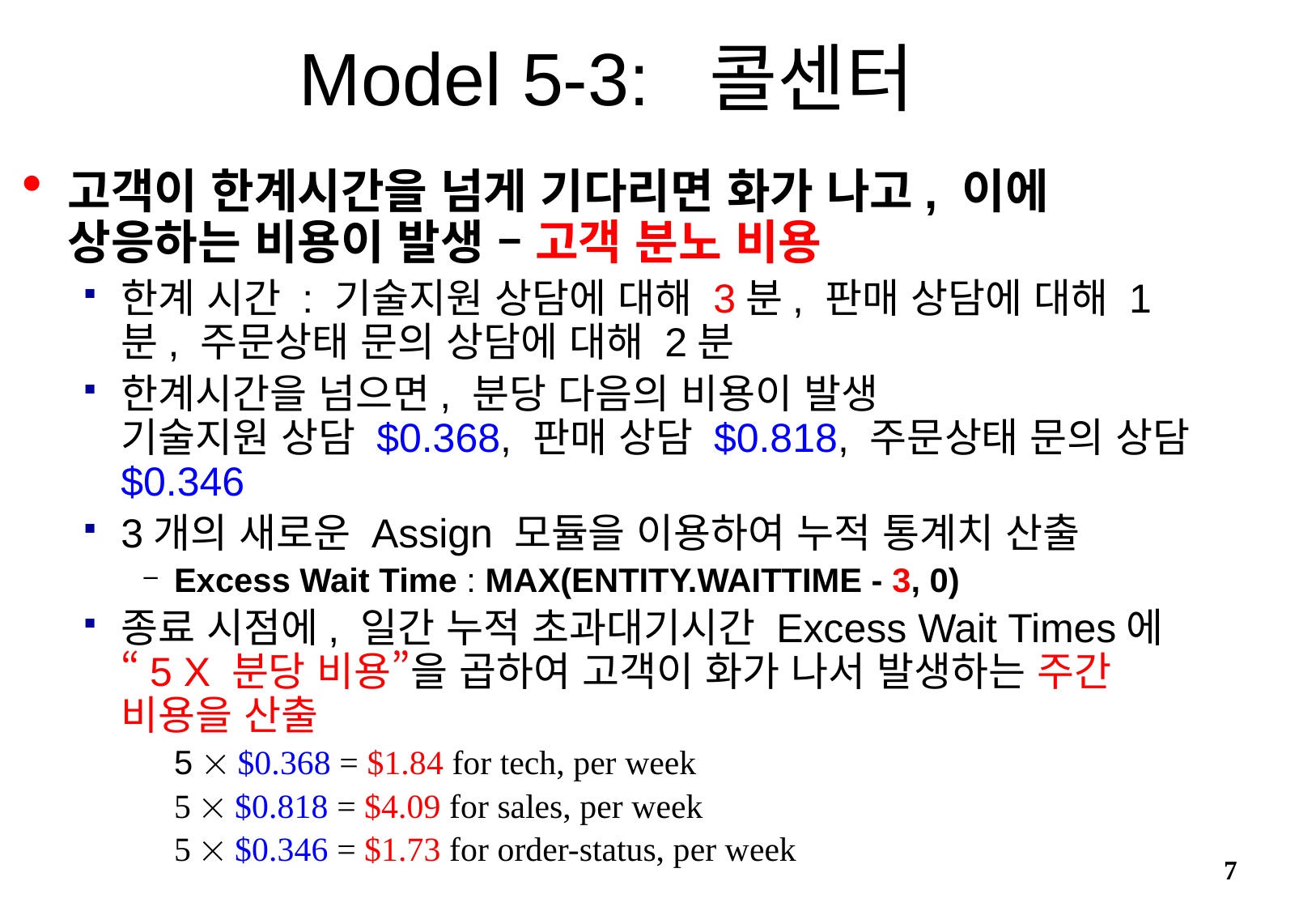

Model 5-3:  콜센터
고객이 한계시간을 넘게 기다리면 화가 나고, 이에 상응하는 비용이 발생 – 고객 분노 비용
한계 시간 : 기술지원 상담에 대해 3분, 판매 상담에 대해 1분, 주문상태 문의 상담에 대해 2분
한계시간을 넘으면, 분당 다음의 비용이 발생
기술지원 상담 $0.368, 판매 상담 $0.818, 주문상태 문의 상담 $0.346
3개의 새로운 Assign 모듈을 이용하여 누적 통계치 산출
Excess Wait Time : MAX(ENTITY.WAITTIME - 3, 0)
종료 시점에, 일간 누적 초과대기시간 Excess Wait Times에 “5 X 분당 비용”을 곱하여 고객이 화가 나서 발생하는 주간 비용을 산출
	5 × $0.368 = $1.84 for tech, per week
	5 × $0.818 = $4.09 for sales, per week
	5 × $0.346 = $1.73 for order-status, per week
7